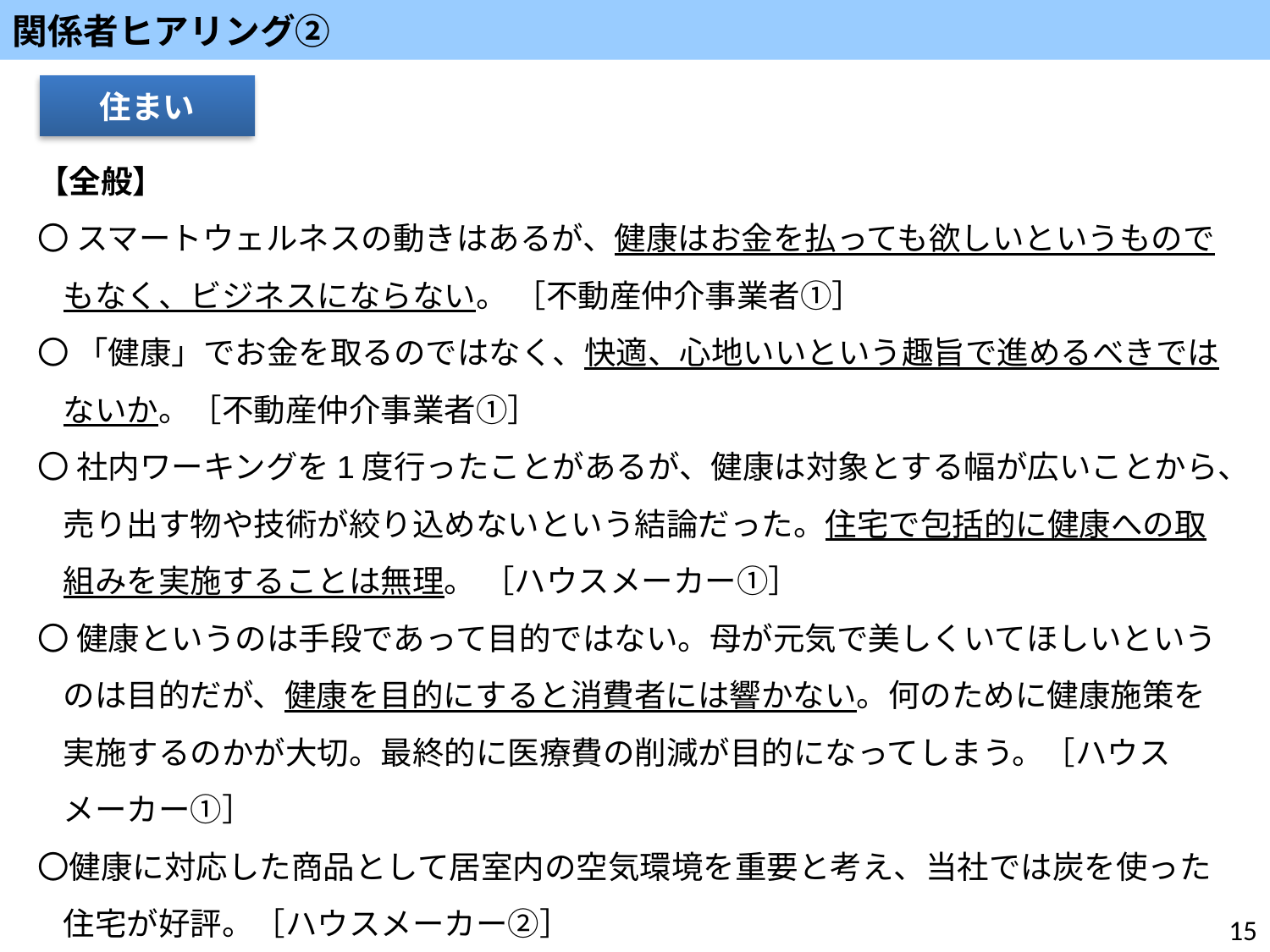

関係者ヒアリング②
住まい
【全般】
〇 スマートウェルネスの動きはあるが、健康はお金を払っても欲しいというものでもなく、ビジネスにならない。 ［不動産仲介事業者①］
〇 「健康」でお金を取るのではなく、快適、心地いいという趣旨で進めるべきではないか。［不動産仲介事業者①］
〇 社内ワーキングを1度行ったことがあるが、健康は対象とする幅が広いことから、売り出す物や技術が絞り込めないという結論だった。住宅で包括的に健康への取組みを実施することは無理。 ［ハウスメーカー①］
〇 健康というのは手段であって目的ではない。母が元気で美しくいてほしいというのは目的だが、健康を目的にすると消費者には響かない。何のために健康施策を実施するのかが大切。最終的に医療費の削減が目的になってしまう。［ハウスメーカー①］
〇健康に対応した商品として居室内の空気環境を重要と考え、当社では炭を使った住宅が好評。［ハウスメーカー②］
〇吹田の「健都」で病院と連携した住宅がある。［ハウスメーカー③］（参考データP21）

15